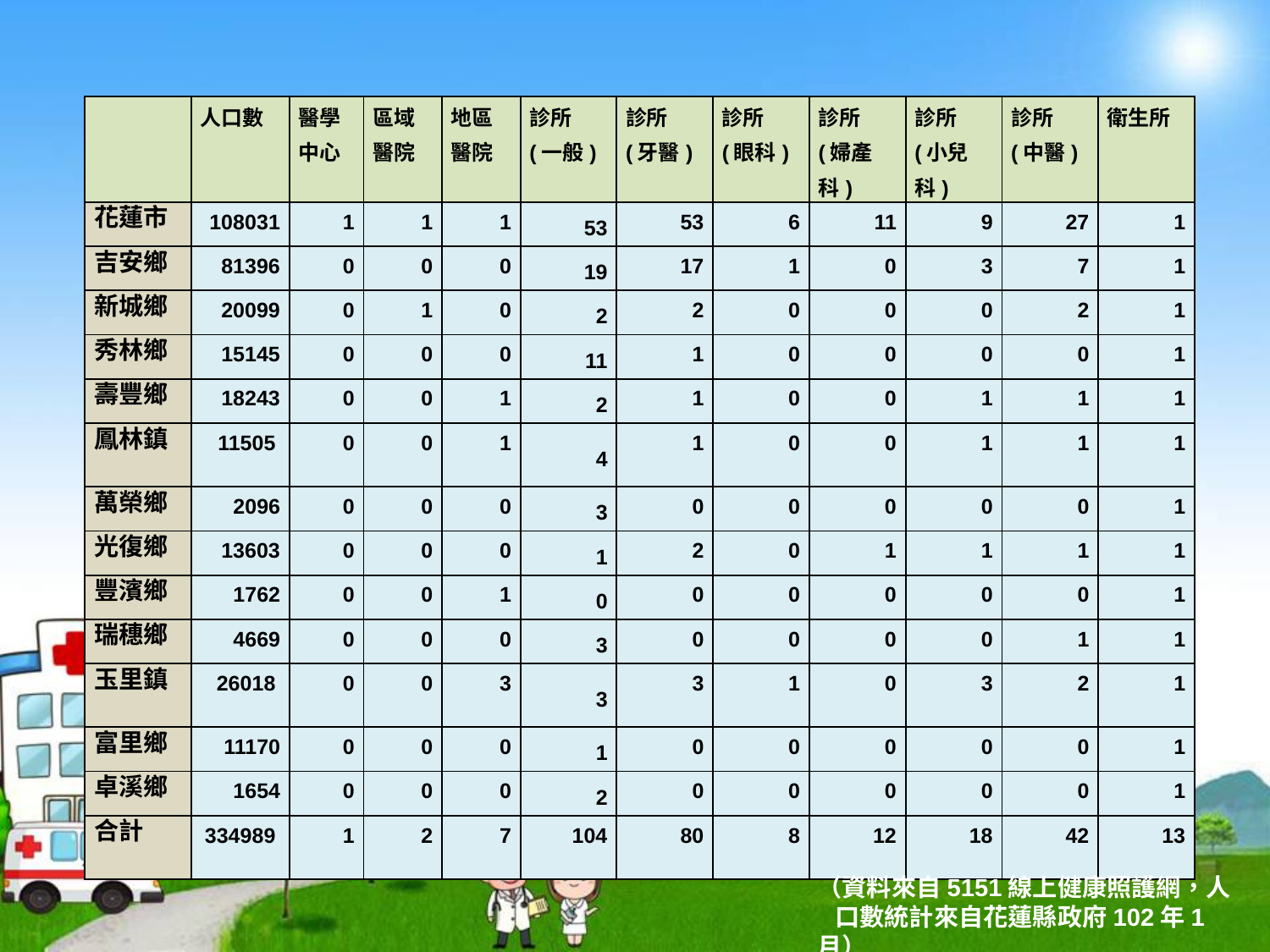

|  | 人口數 | 醫學中心 | 區域醫院 | 地區醫院 | 診所 (一般) | 診所 (牙醫) | 診所 (眼科) | 診所 (婦產科) | 診所 (小兒科) | 診所 (中醫) | 衛生所 |
| --- | --- | --- | --- | --- | --- | --- | --- | --- | --- | --- | --- |
| 花蓮市 | 108031 | 1 | 1 | 1 | 53 | 53 | 6 | 11 | 9 | 27 | 1 |
| 吉安鄉 | 81396 | 0 | 0 | 0 | 19 | 17 | 1 | 0 | 3 | 7 | 1 |
| 新城鄉 | 20099 | 0 | 1 | 0 | 2 | 2 | 0 | 0 | 0 | 2 | 1 |
| 秀林鄉 | 15145 | 0 | 0 | 0 | 11 | 1 | 0 | 0 | 0 | 0 | 1 |
| 壽豐鄉 | 18243 | 0 | 0 | 1 | 2 | 1 | 0 | 0 | 1 | 1 | 1 |
| 鳳林鎮 | 11505 | 0 | 0 | 1 | 4 | 1 | 0 | 0 | 1 | 1 | 1 |
| 萬榮鄉 | 2096 | 0 | 0 | 0 | 3 | 0 | 0 | 0 | 0 | 0 | 1 |
| 光復鄉 | 13603 | 0 | 0 | 0 | 1 | 2 | 0 | 1 | 1 | 1 | 1 |
| 豐濱鄉 | 1762 | 0 | 0 | 1 | 0 | 0 | 0 | 0 | 0 | 0 | 1 |
| 瑞穗鄉 | 4669 | 0 | 0 | 0 | 3 | 0 | 0 | 0 | 0 | 1 | 1 |
| 玉里鎮 | 26018 | 0 | 0 | 3 | 3 | 3 | 1 | 0 | 3 | 2 | 1 |
| 富里鄉 | 11170 | 0 | 0 | 0 | 1 | 0 | 0 | 0 | 0 | 0 | 1 |
| 卓溪鄉 | 1654 | 0 | 0 | 0 | 2 | 0 | 0 | 0 | 0 | 0 | 1 |
| 合計 | 334989 | 1 | 2 | 7 | 104 | 80 | 8 | 12 | 18 | 42 | 13 |
（資料來自5151線上健康照護網，人
  口數統計來自花蓮縣政府102年1月）